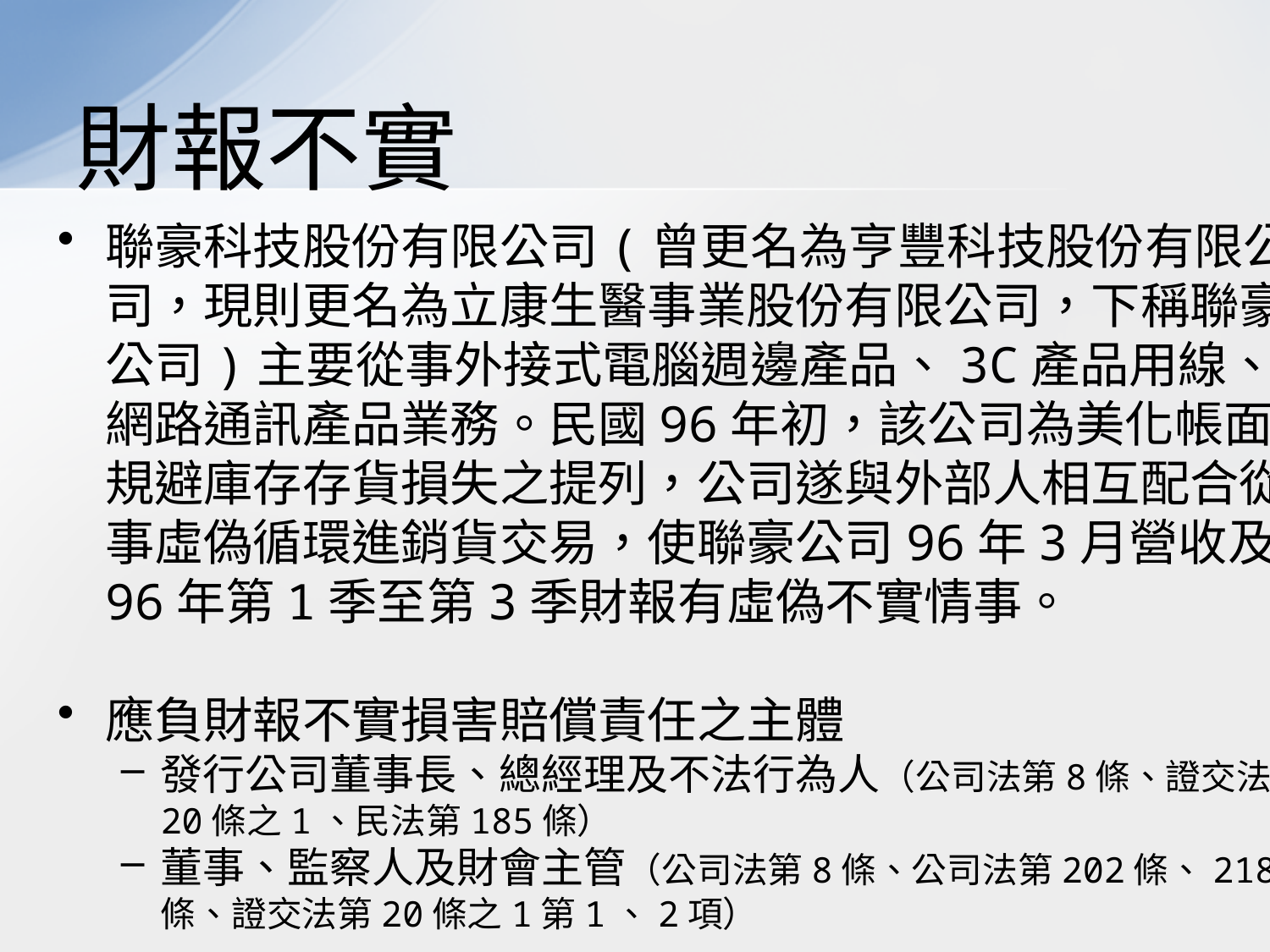

# 財報不實
聯豪科技股份有限公司(曾更名為亨豐科技股份有限公司，現則更名為立康生醫事業股份有限公司，下稱聯豪公司)主要從事外接式電腦週邊產品、3C產品用線、網路通訊產品業務。民國96年初，該公司為美化帳面，規避庫存存貨損失之提列，公司遂與外部人相互配合從事虛偽循環進銷貨交易，使聯豪公司96年3月營收及96年第1季至第3季財報有虛偽不實情事。

應負財報不實損害賠償責任之主體
發行公司董事長、總經理及不法行為人（公司法第8條、證交法第20條之1、民法第185條）
董事、監察人及財會主管（公司法第8條、公司法第202條、218條、證交法第20條之1第1、2項）